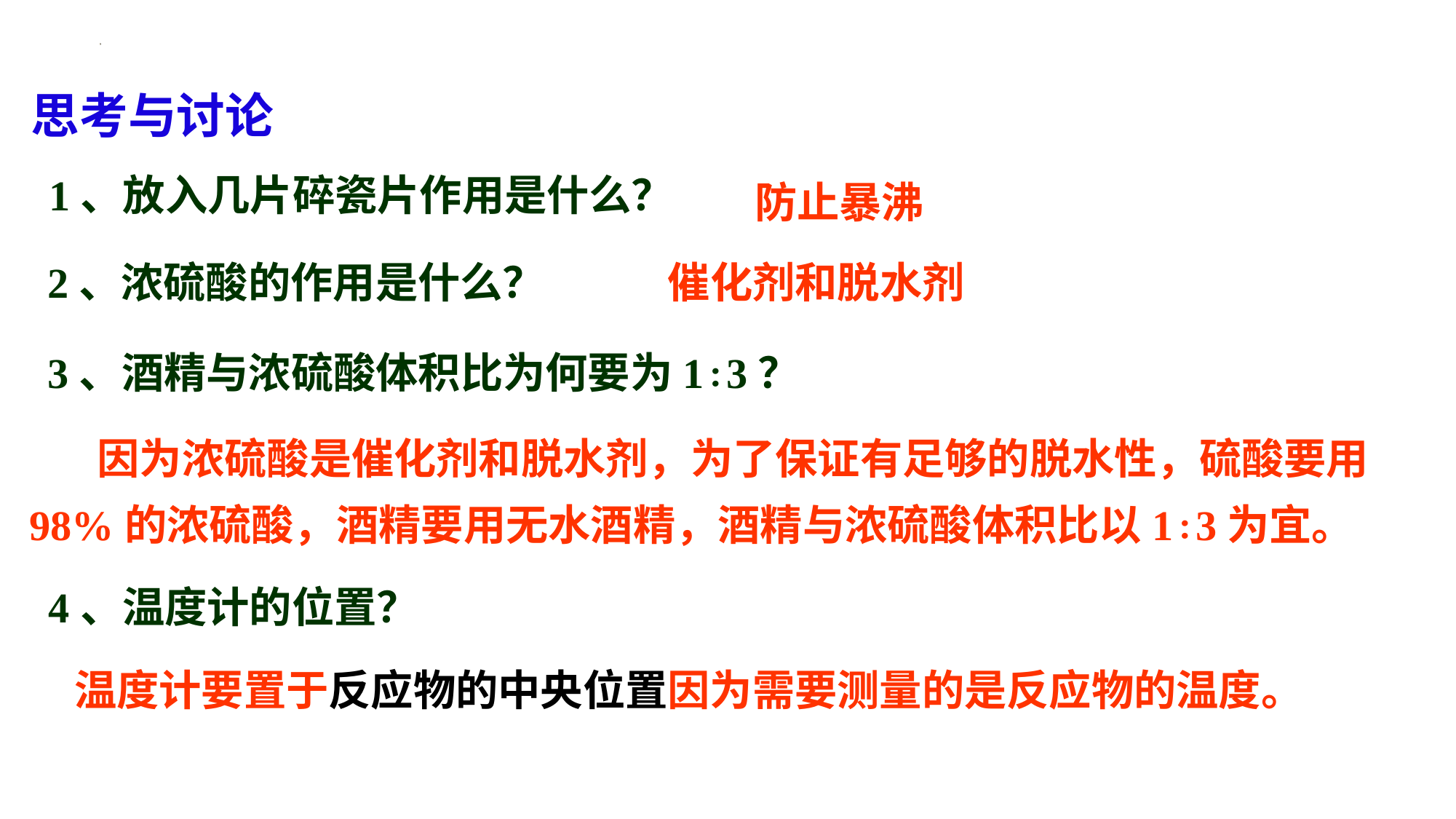

思考与讨论
1、放入几片碎瓷片作用是什么？
防止暴沸
2、浓硫酸的作用是什么？
催化剂和脱水剂
3、酒精与浓硫酸体积比为何要为1∶3？
      因为浓硫酸是催化剂和脱水剂，为了保证有足够的脱水性，硫酸要用98%的浓硫酸，酒精要用无水酒精，酒精与浓硫酸体积比以1∶3为宜。
4、温度计的位置？
       温度计要置于反应物的中央位置因为需要测量的是反应物的温度。